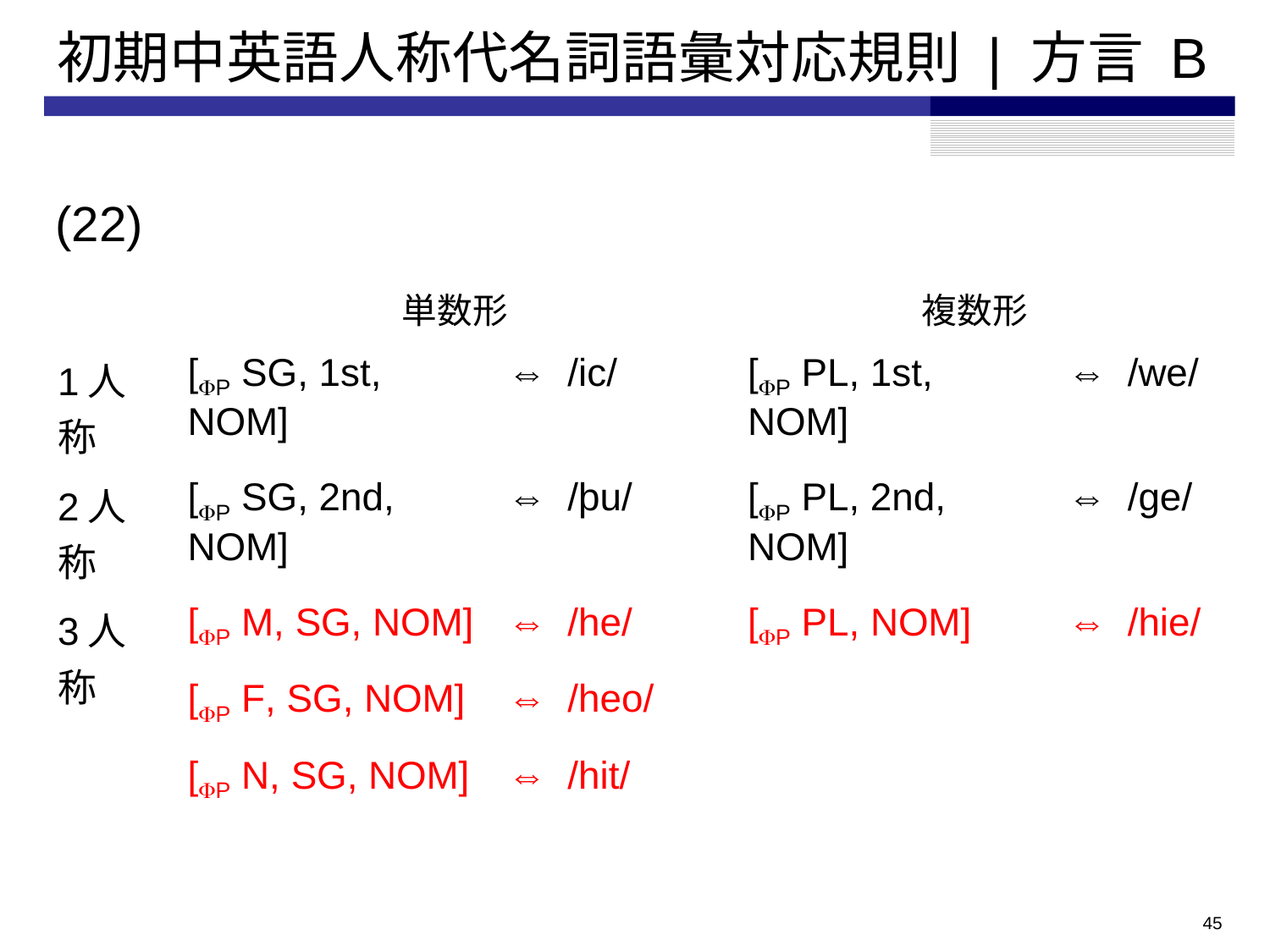

# 初期中英語人称代名詞語彙対応規則 | 方言 B
(22)
|  | 単数形 |  |  | 複数形 |  |  |
| --- | --- | --- | --- | --- | --- | --- |
| 1人称 | [ΦP sg, 1st, nom] | ⇔ | /ic/ | [ΦP pl, 1st, nom] | ⇔ | /we/ |
| 2人称 | [ΦP sg, 2nd, nom] | ⇔ | /þu/ | [ΦP pl, 2nd, nom] | ⇔ | /ge/ |
| 3人称 | [ΦP m, sg, nom] | ⇔ | /he/ | [ΦP pl, nom] | ⇔ | /hie/ |
|  | [ΦP f, sg, nom] | ⇔ | /heo/ |  |  |  |
|  | [ΦP n, sg, nom] | ⇔ | /hit/ |  |  |  |
45